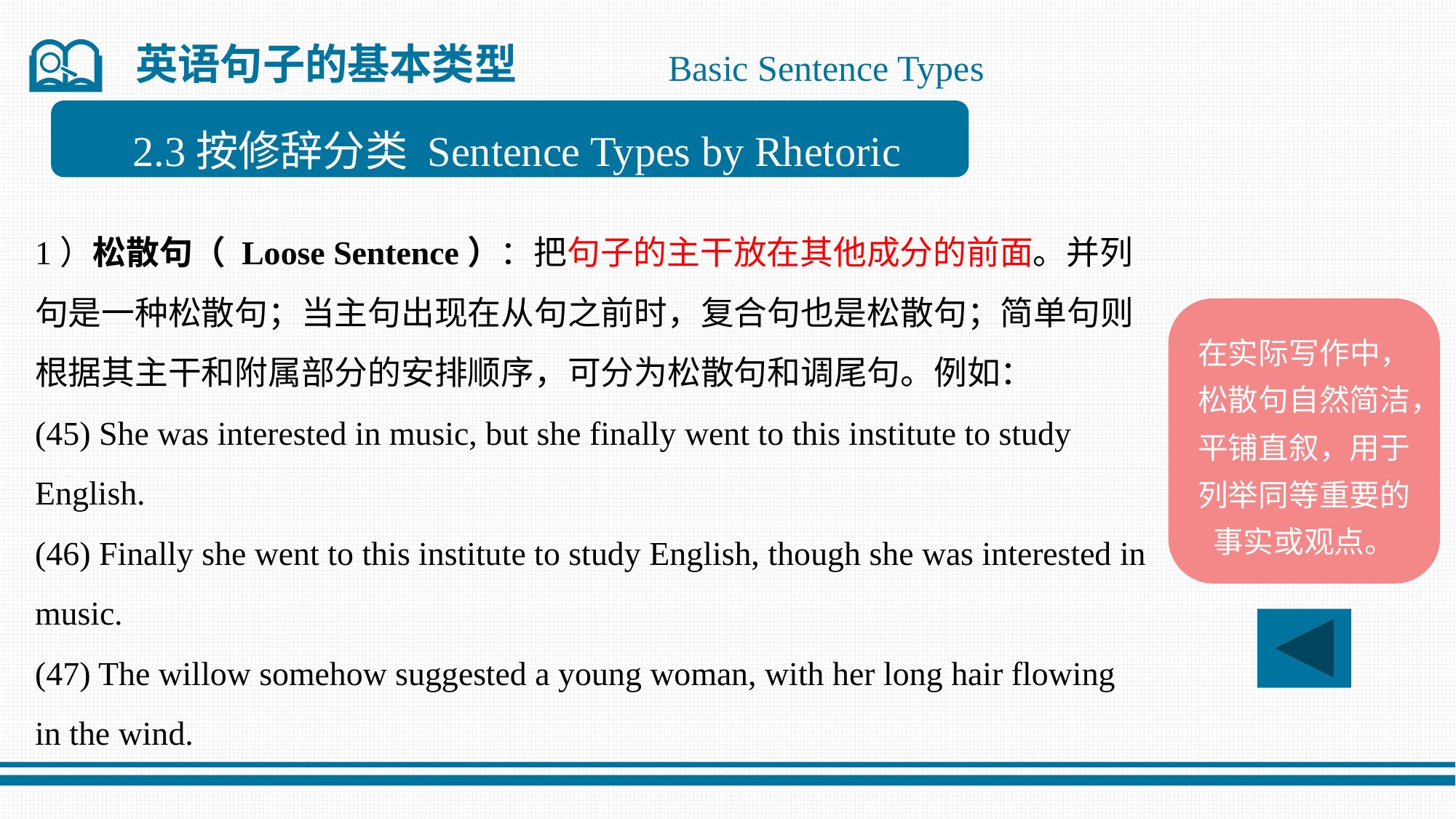

英语句子的基本类型
Basic Sentence Types

2.3按修辞分类 Sentence Types by Rhetoric
1）松散句（ Loose Sentence）：把句子的主干放在其他成分的前面。并列句是一种松散句；当主句出现在从句之前时，复合句也是松散句；简单句则根据其主干和附属部分的安排顺序，可分为松散句和调尾句。例如：
(45) She was interested in music, but she finally went to this institute to study English.
(46) Finally she went to this institute to study English, though she was interested in music.
(47) The willow somehow suggested a young woman, with her long hair flowing in the wind.
在实际写作中，松散句自然简洁，平铺直叙，用于列举同等重要的事实或观点。